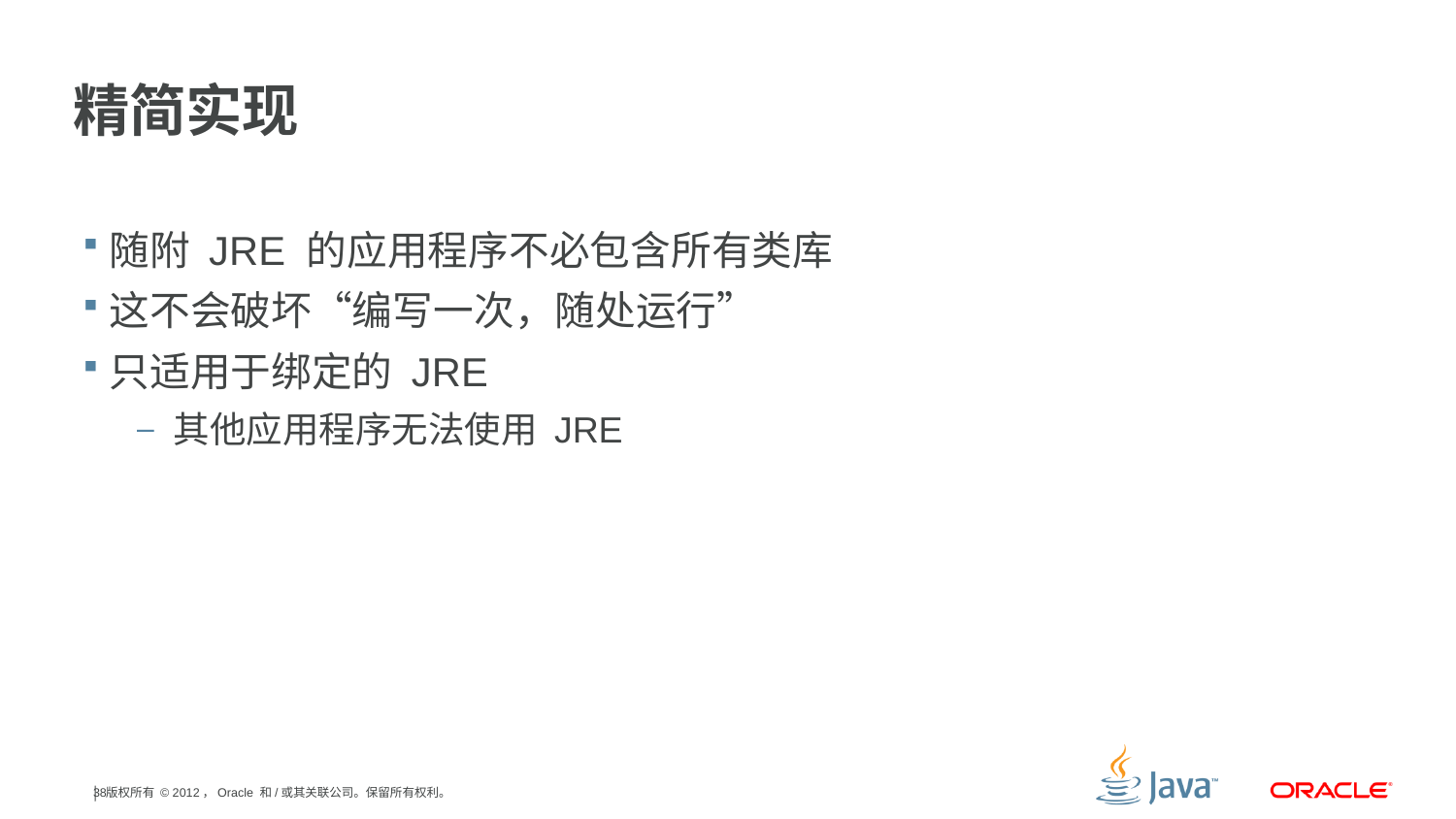

# 精简实现
随附 JRE 的应用程序不必包含所有类库
这不会破坏“编写一次，随处运行”
只适用于绑定的 JRE
其他应用程序无法使用 JRE